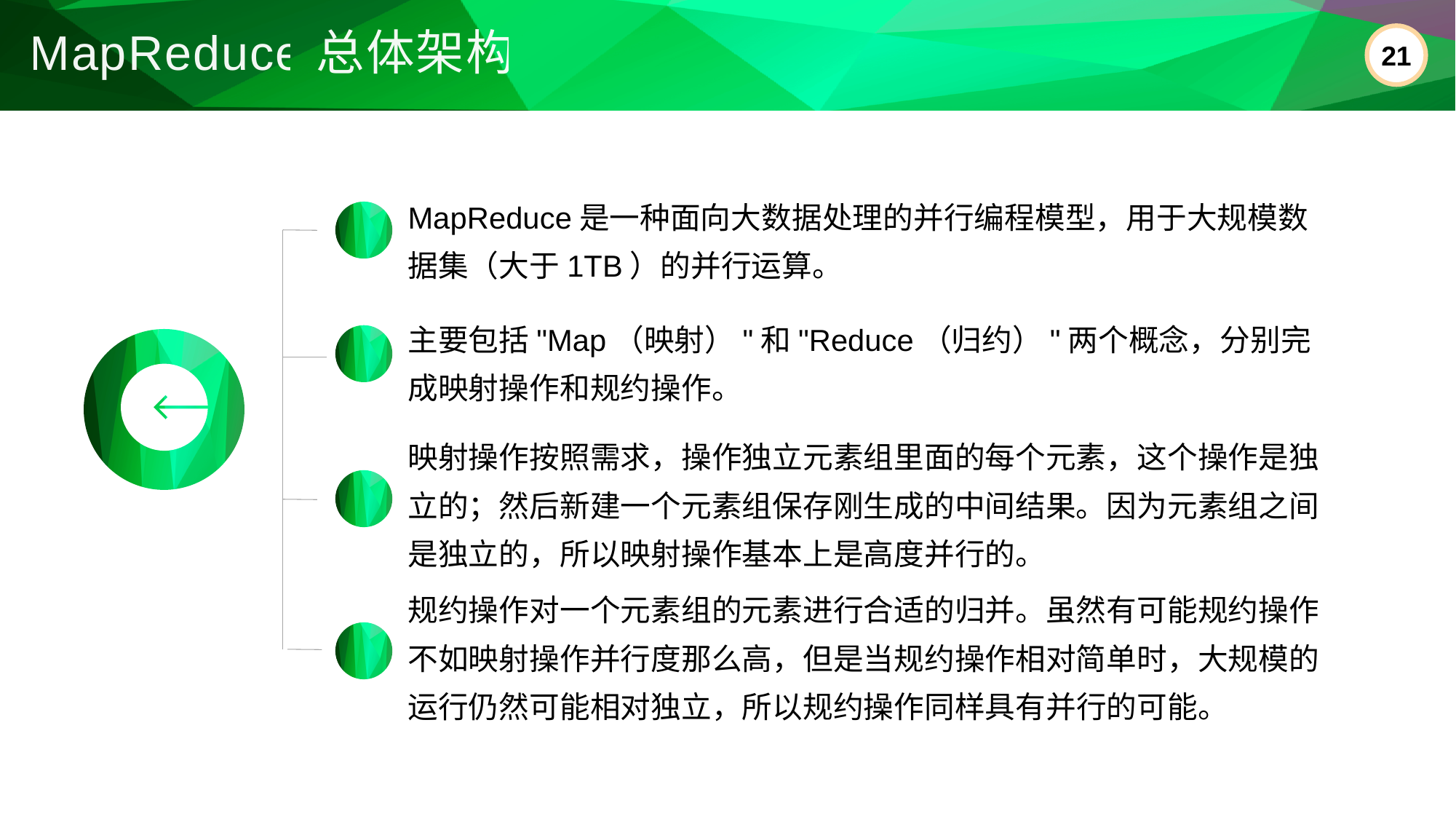

MapReduce总体架构
MapReduce是一种面向大数据处理的并行编程模型，用于大规模数据集（大于1TB）的并行运算。

主要包括"Map（映射）"和"Reduce（归约）"两个概念，分别完成映射操作和规约操作。

映射操作按照需求，操作独立元素组里面的每个元素，这个操作是独立的；然后新建一个元素组保存刚生成的中间结果。因为元素组之间是独立的，所以映射操作基本上是高度并行的。

规约操作对一个元素组的元素进行合适的归并。虽然有可能规约操作不如映射操作并行度那么高，但是当规约操作相对简单时，大规模的运行仍然可能相对独立，所以规约操作同样具有并行的可能。